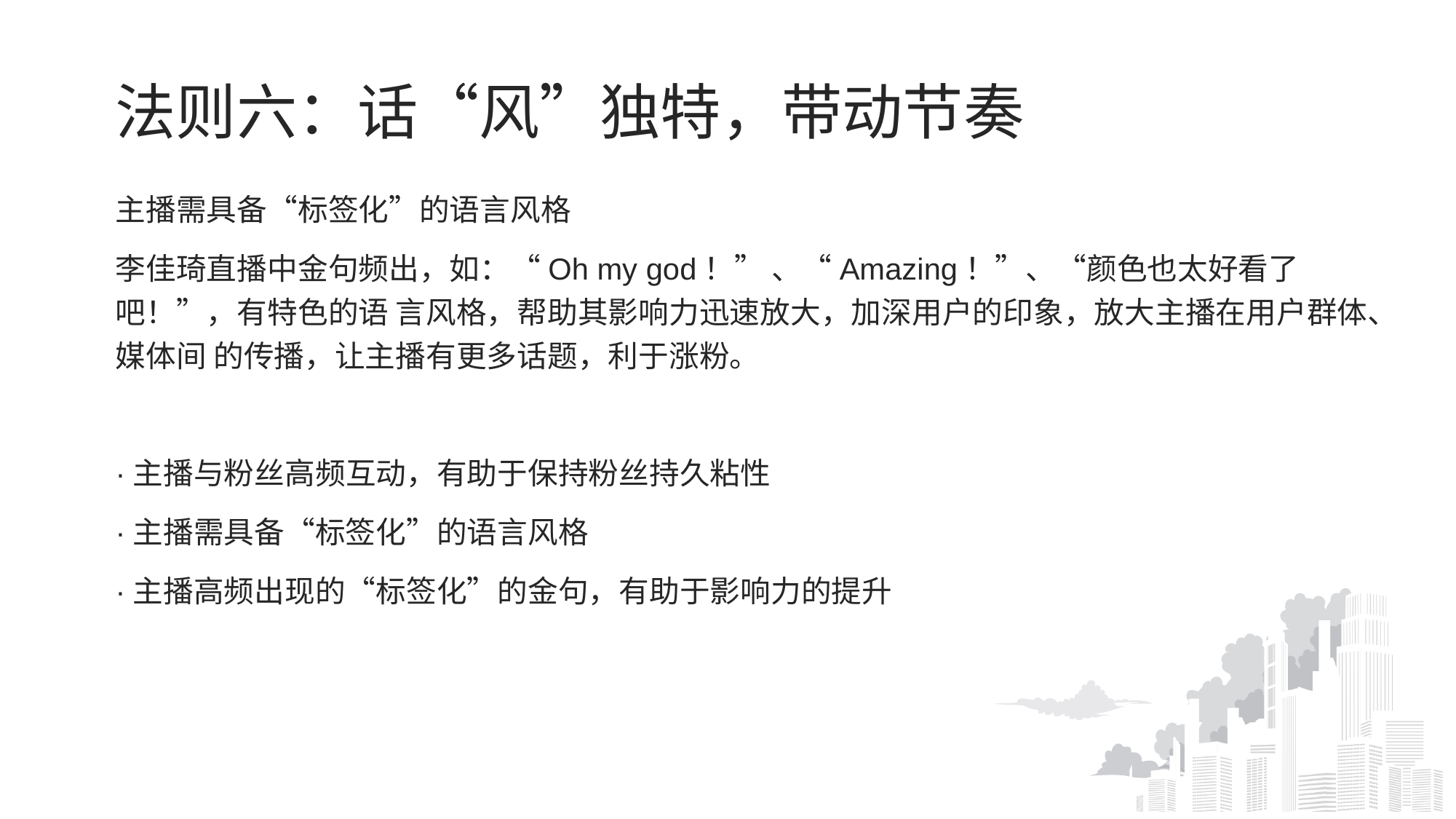

# 法则六：话“风”独特，带动节奏
主播需具备“标签化”的语言风格
李佳琦直播中金句频出，如：“Oh my god！” 、“Amazing！”、“颜色也太好看了吧！”，有特色的语 言风格，帮助其影响力迅速放大，加深用户的印象，放大主播在用户群体、媒体间 的传播，让主播有更多话题，利于涨粉。

·主播与粉丝高频互动，有助于保持粉丝持久粘性
·主播需具备“标签化”的语言风格
·主播高频出现的“标签化”的金句，有助于影响力的提升